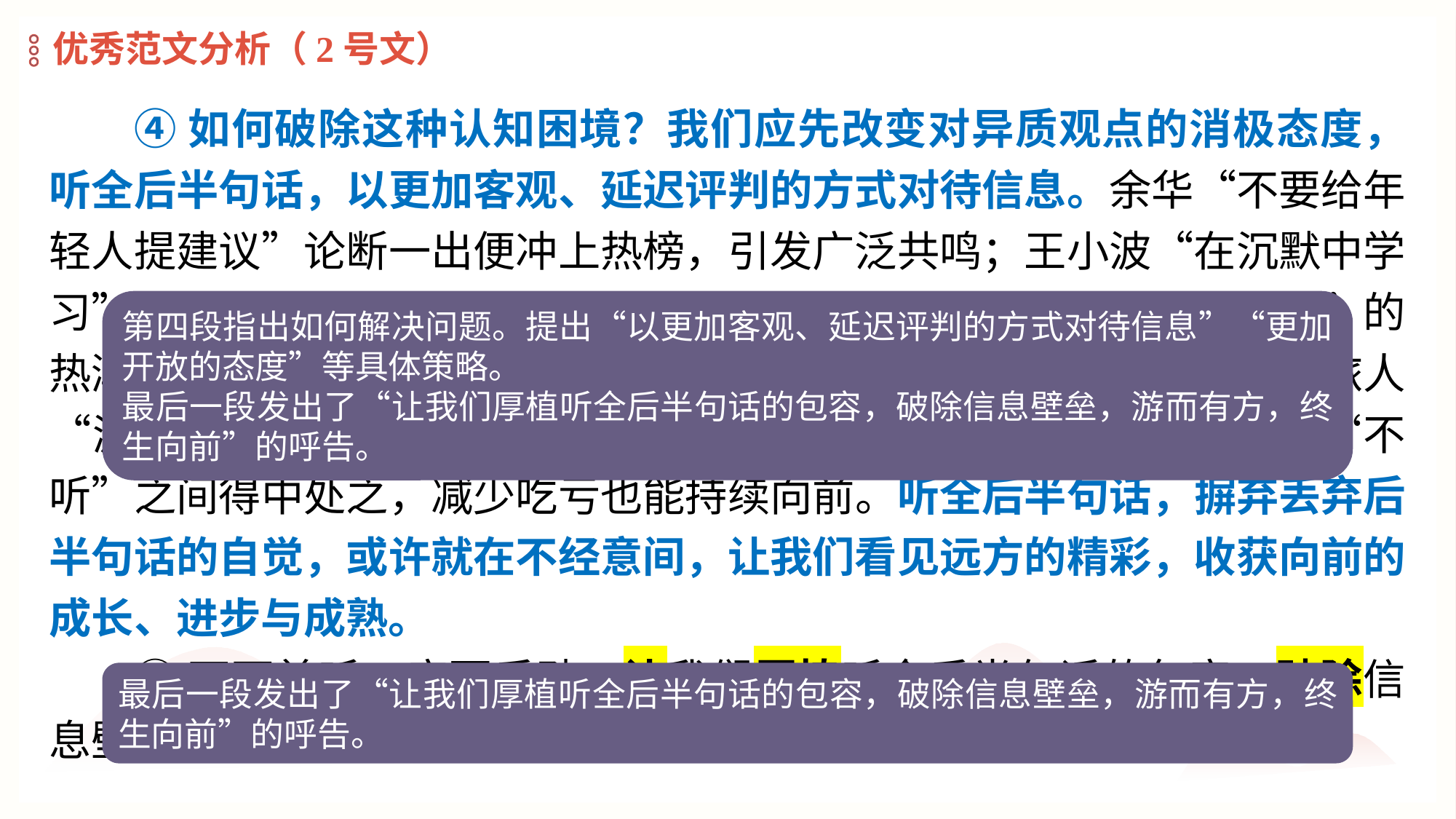

优秀范文分析（2号文）
④如何破除这种认知困境？我们应先改变对异质观点的消极态度，听全后半句话，以更加客观、延迟评判的方式对待信息。余华“不要给年轻人提建议”论断一出便冲上热榜，引发广泛共鸣；王小波“在沉默中学习”启迪着我们思考如何对待观点；社交媒体上“勇敢者先享受世界”的热潮，都彰显着开放态度的独特力量。一个更加开放的态度，能够让旅人“游而有方”，兼顾成长需求和家庭情感；能够让青年在“听”与“不听”之间得中处之，减少吃亏也能持续向前。听全后半句话，摒弃丢弃后半句话的自觉，或许就在不经意间，让我们看见远方的精彩，收获向前的成长、进步与成熟。
⑤两面兼听，度而后劲。让我们厚植听全后半句话的包容，破除信息壁垒，游而有方，终生向前！
第四段指出如何解决问题。提出“以更加客观、延迟评判的方式对待信息”“更加开放的态度”等具体策略。
最后一段发出了“让我们厚植听全后半句话的包容，破除信息壁垒，游而有方，终生向前”的呼告。
最后一段发出了“让我们厚植听全后半句话的包容，破除信息壁垒，游而有方，终生向前”的呼告。